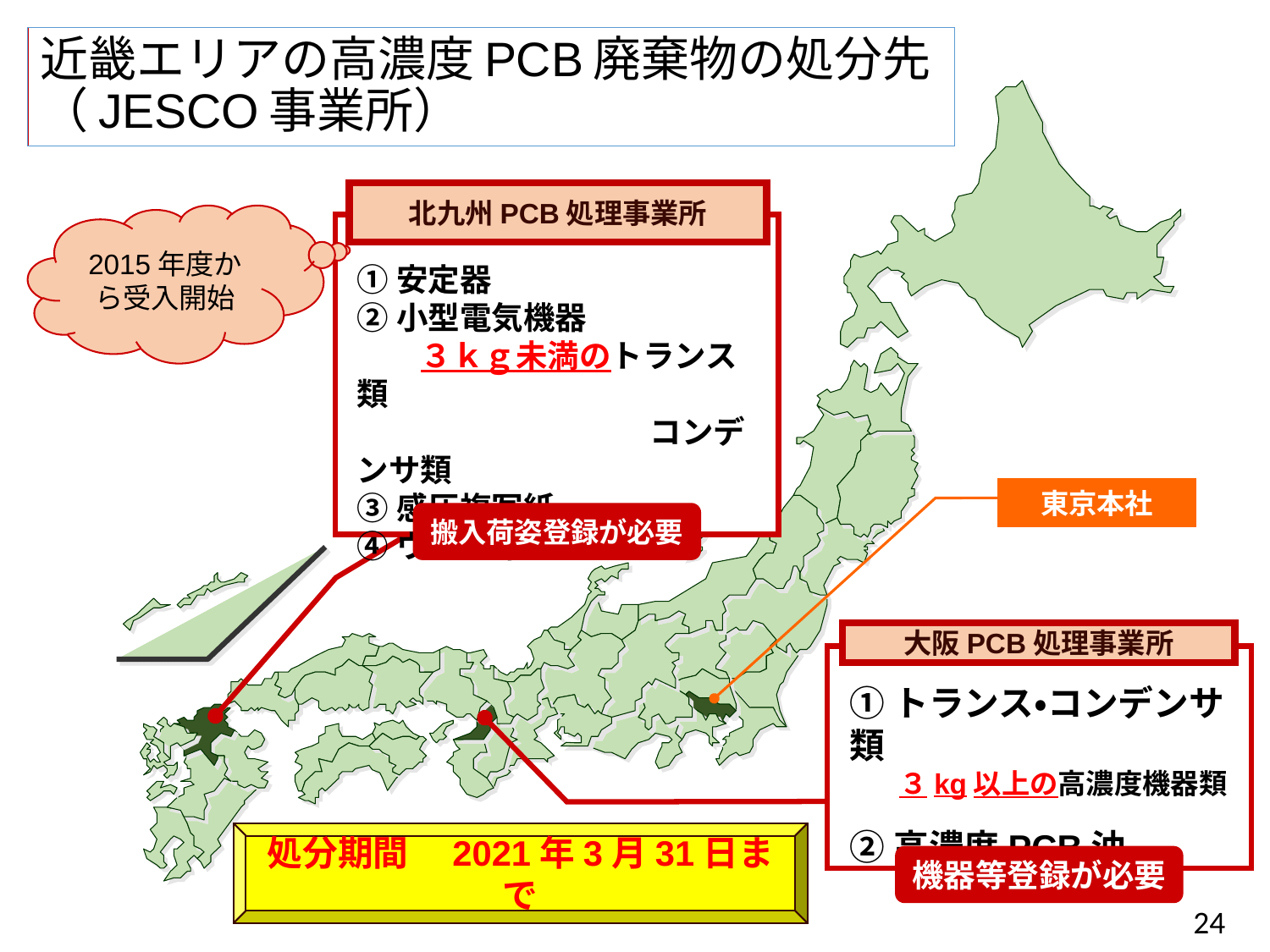

近畿エリアの高濃度PCB廃棄物の処分先
（JESCO事業所）

北九州PCB処理事業所

①安定器
②小型電気機器
　　３ｋｇ未満のトランス類
　　　　　　　　　 コンデンサ類
③感圧複写紙
④ウエス等
2015年度から受入開始
東京本社
搬入荷姿登録が必要
大阪PCB処理事業所

①トランス・コンデンサ類
　　３kg以上の高濃度機器類

②高濃度PCB油
処分期間　2021年3月31日まで
機器等登録が必要
24